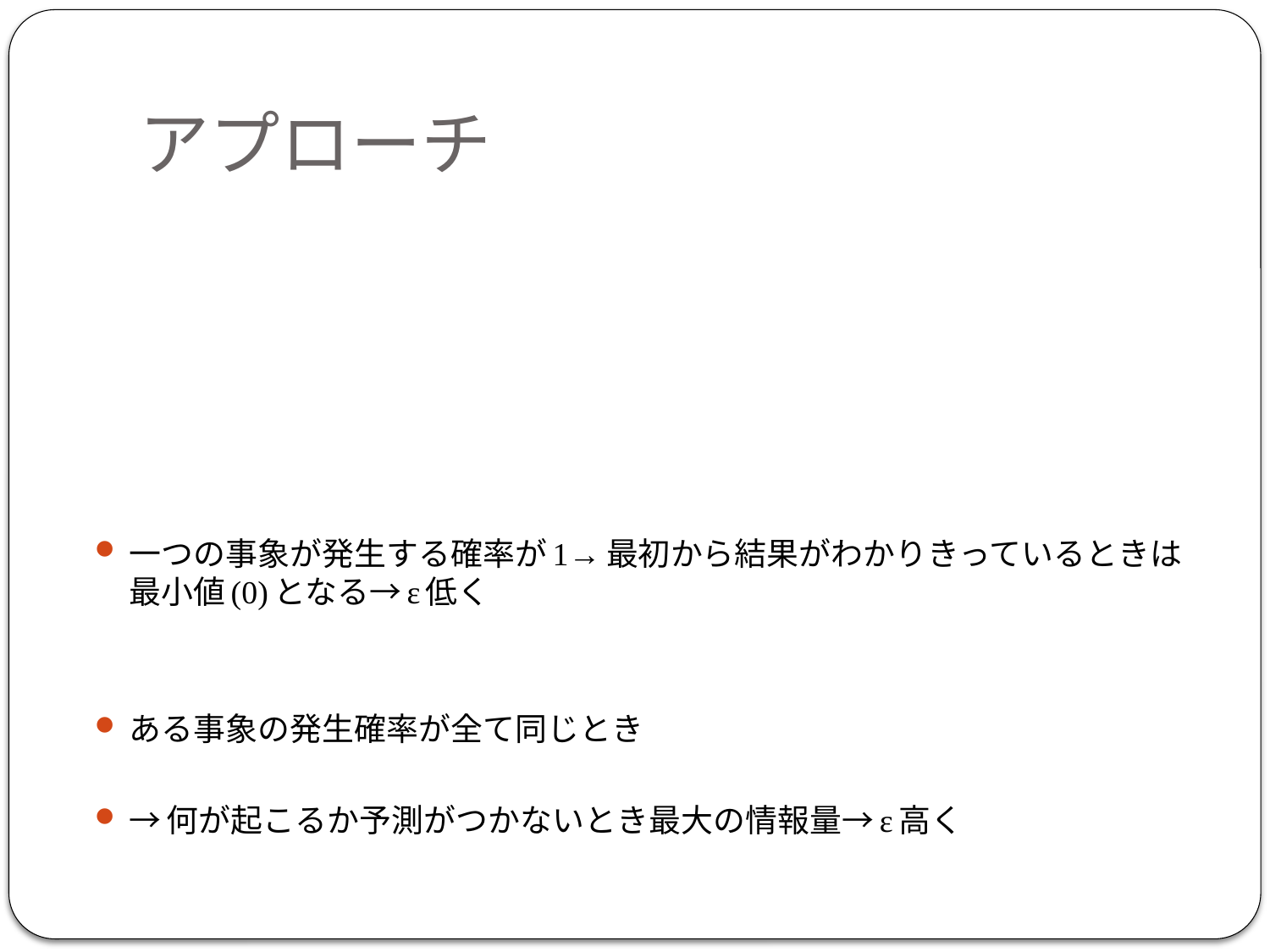

# アプローチ

一つの事象が発生する確率が1→最初から結果がわかりきっているときは最小値(0)となる→ε低く

ある事象の発生確率が全て同じとき

→何が起こるか予測がつかないとき最大の情報量→ε高く